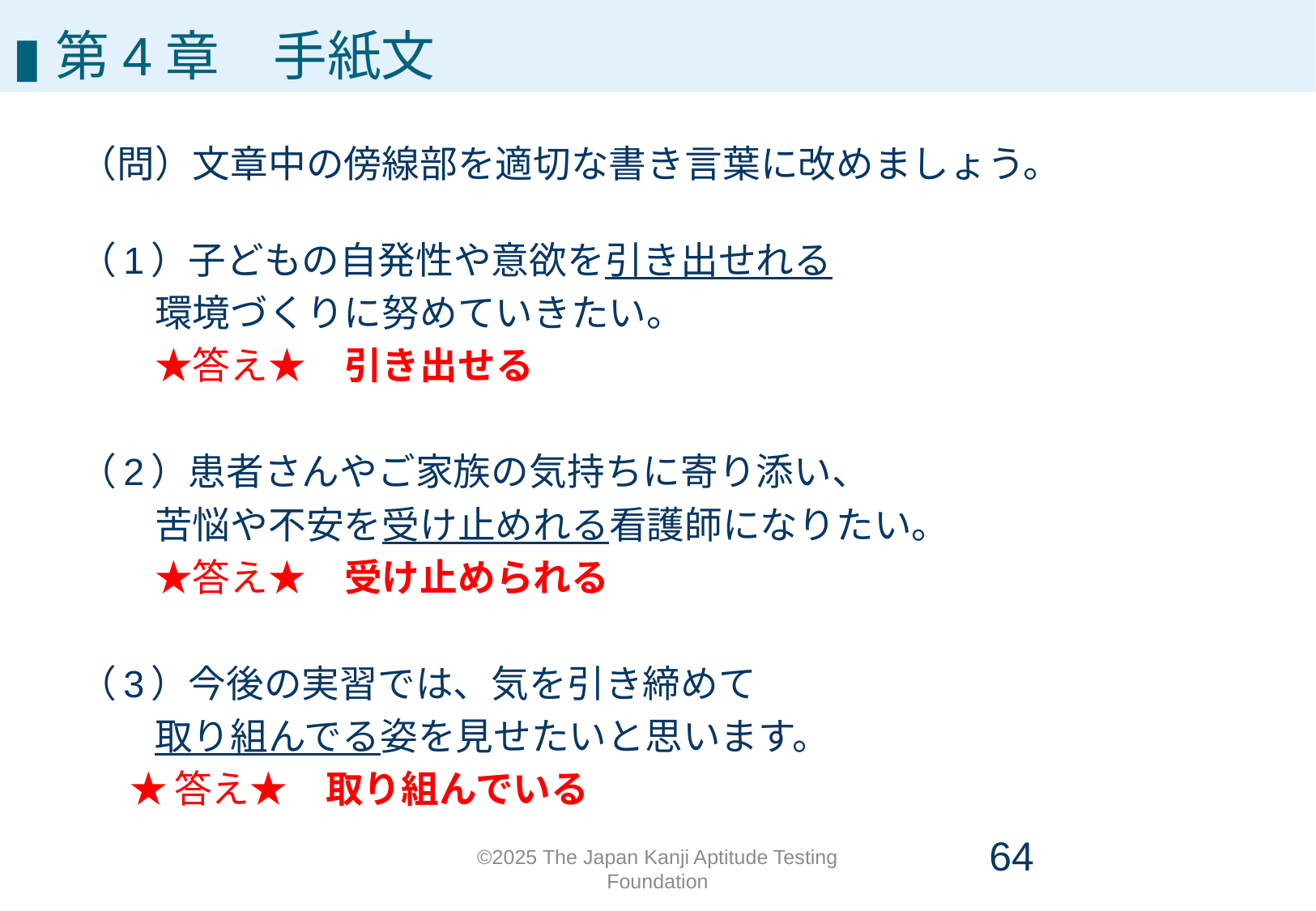

▮第4章　手紙文
（問）文章中の傍線部を適切な書き言葉に改めましょう。

（1）子どもの自発性や意欲を引き出せれる
　　環境づくりに努めていきたい。
　　★答え★　引き出せる

（2）患者さんやご家族の気持ちに寄り添い、
　　苦悩や不安を受け止めれる看護師になりたい。
　　★答え★　受け止められる

（3）今後の実習では、気を引き締めて
　　取り組んでる姿を見せたいと思います。
      ★答え★　取り組んでいる

©2025 The Japan Kanji Aptitude Testing Foundation
64